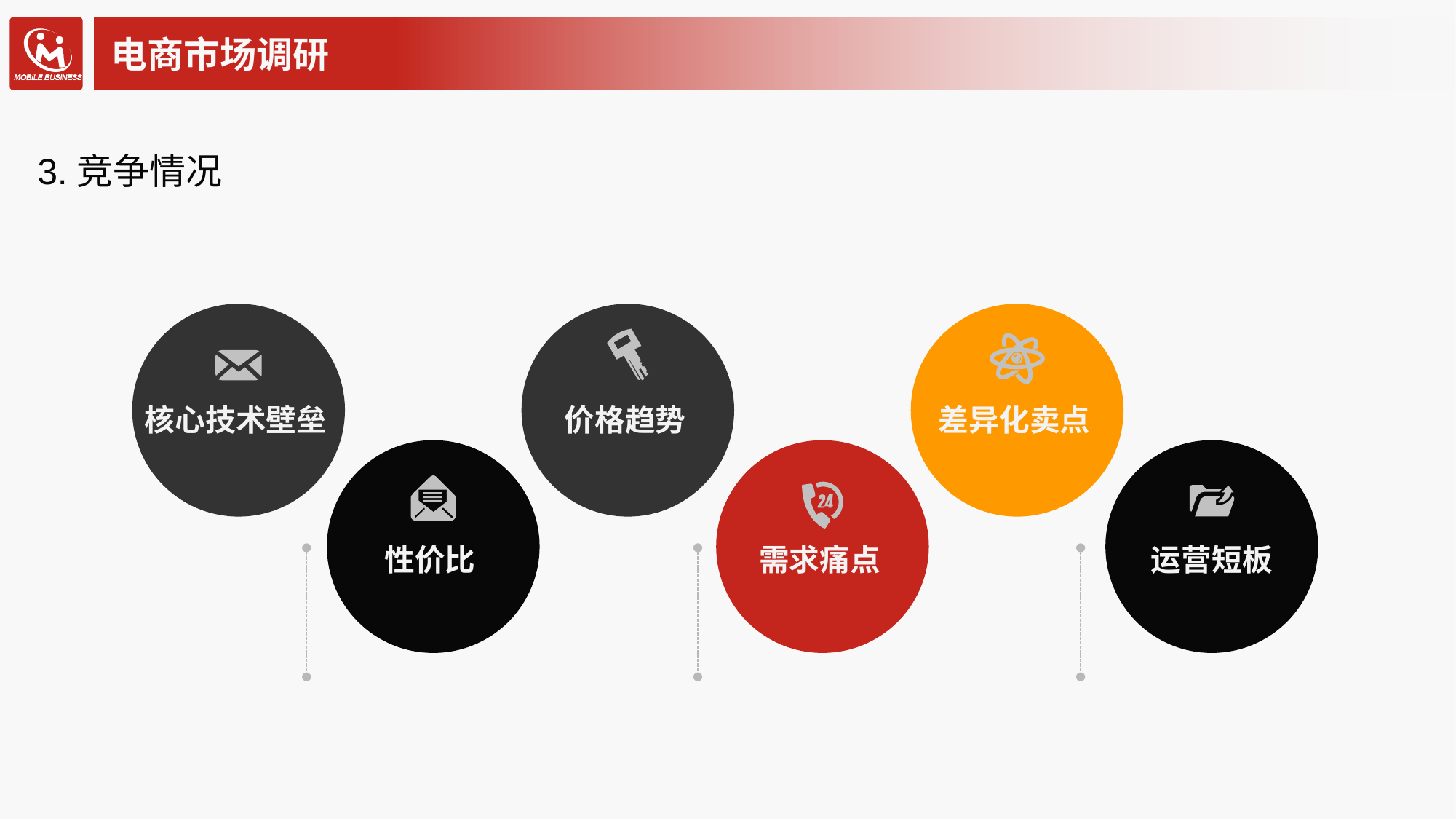

# 电商市场调研

3.竞争情况

核心技术壁垒

价格趋势

差异化卖点

性价比

需求痛点

运营短板